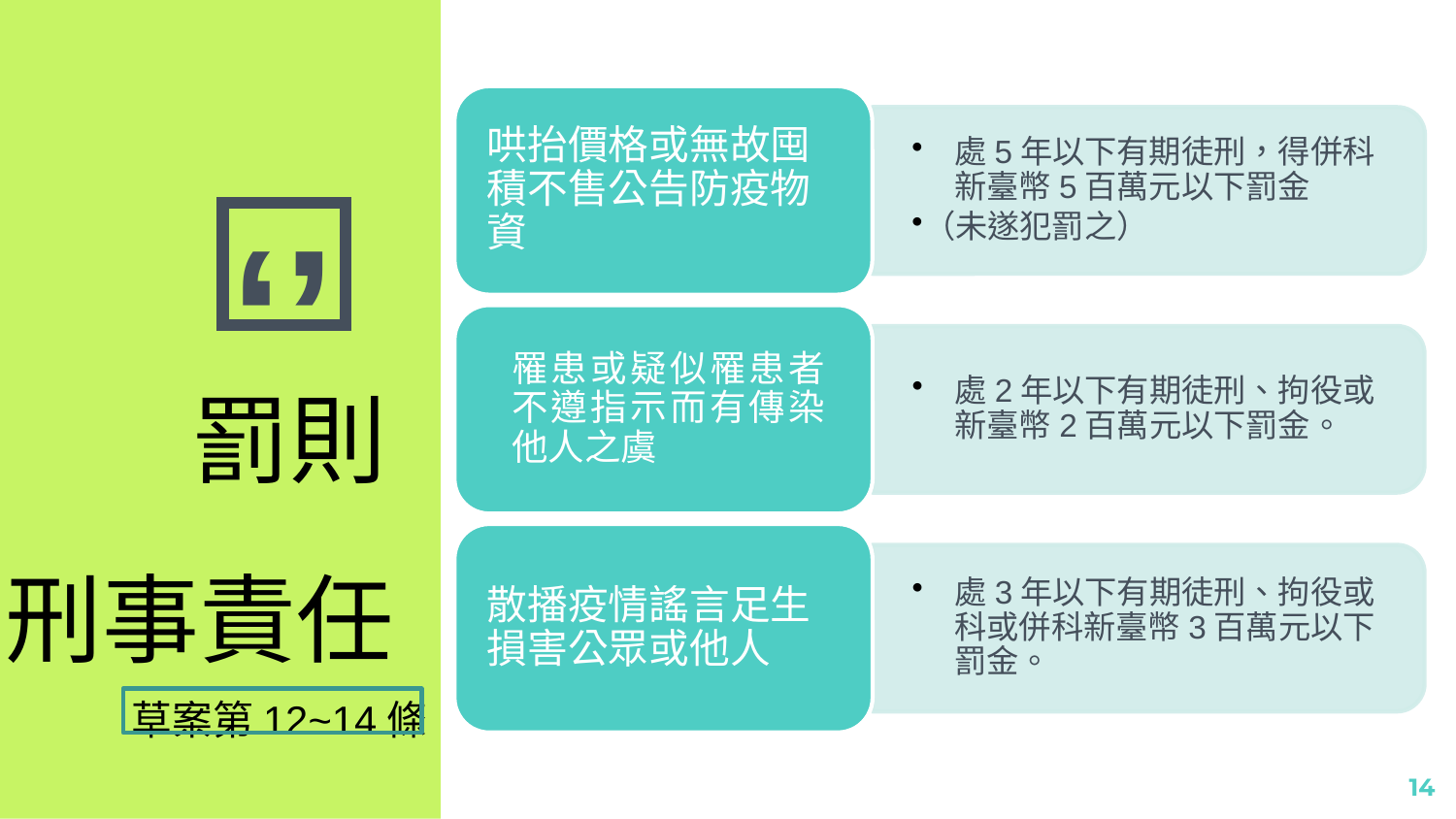

處5年以下有期徒刑，得併科新臺幣5百萬元以下罰金
（未遂犯罰之）
哄抬價格或無故囤積不售公告防疫物資
處2年以下有期徒刑、拘役或新臺幣2百萬元以下罰金。
罹患或疑似罹患者不遵指示而有傳染他人之虞
處3年以下有期徒刑、拘役或科或併科新臺幣3百萬元以下罰金。
散播疫情謠言足生損害公眾或他人
罰則
刑事責任

             草案第12~14條

14